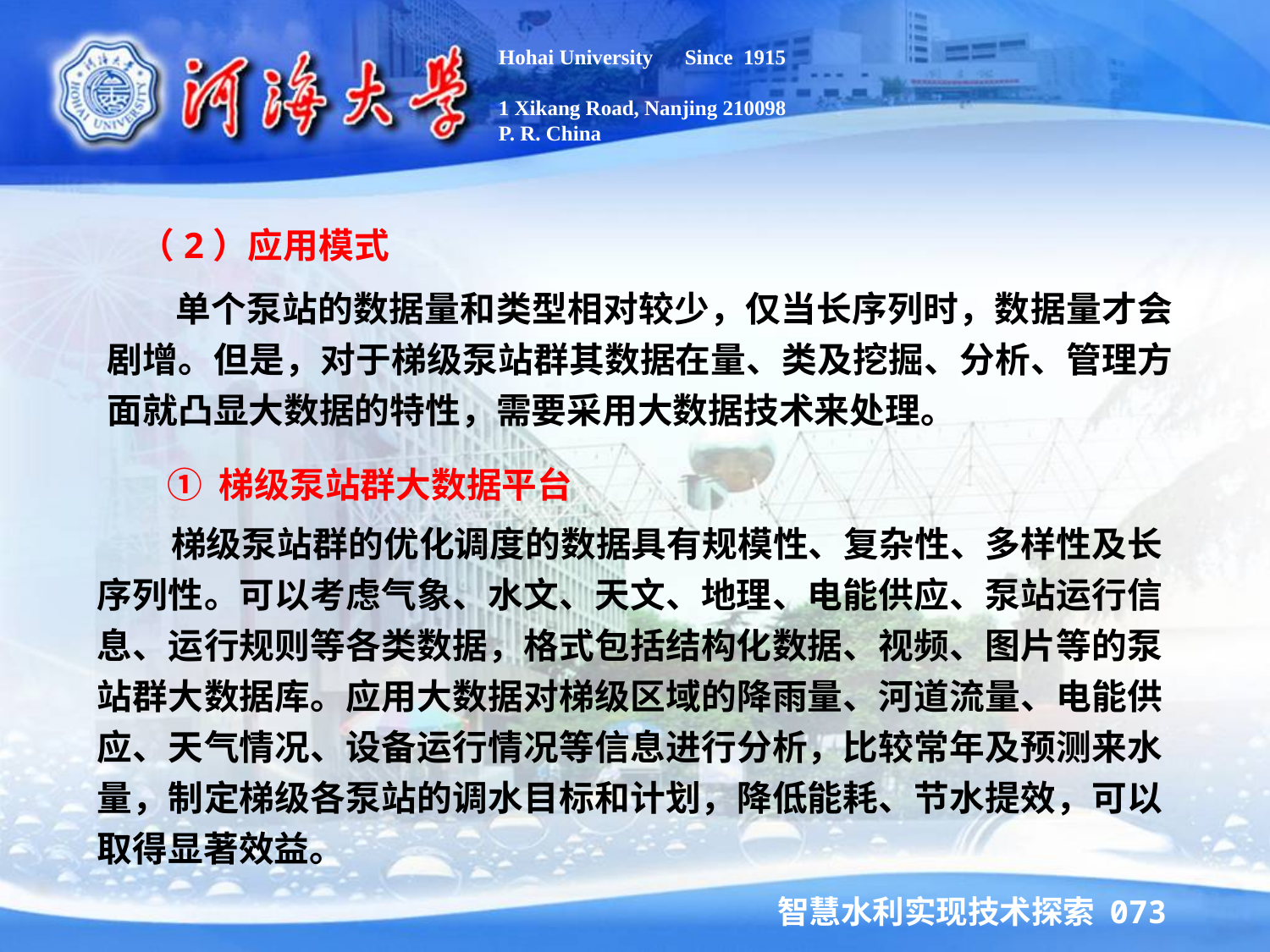

Hohai University      Since  1915
1 Xikang Road, Nanjing 210098
P. R. China
（2）应用模式
        单个泵站的数据量和类型相对较少，仅当长序列时，数据量才会剧增。但是，对于梯级泵站群其数据在量、类及挖掘、分析、管理方面就凸显大数据的特性，需要采用大数据技术来处理。
① 梯级泵站群大数据平台
        梯级泵站群的优化调度的数据具有规模性、复杂性、多样性及长序列性。可以考虑气象、水文、天文、地理、电能供应、泵站运行信息、运行规则等各类数据，格式包括结构化数据、视频、图片等的泵站群大数据库。应用大数据对梯级区域的降雨量、河道流量、电能供应、天气情况、设备运行情况等信息进行分析，比较常年及预测来水量，制定梯级各泵站的调水目标和计划，降低能耗、节水提效，可以取得显著效益。
智慧水利实现技术探索 073